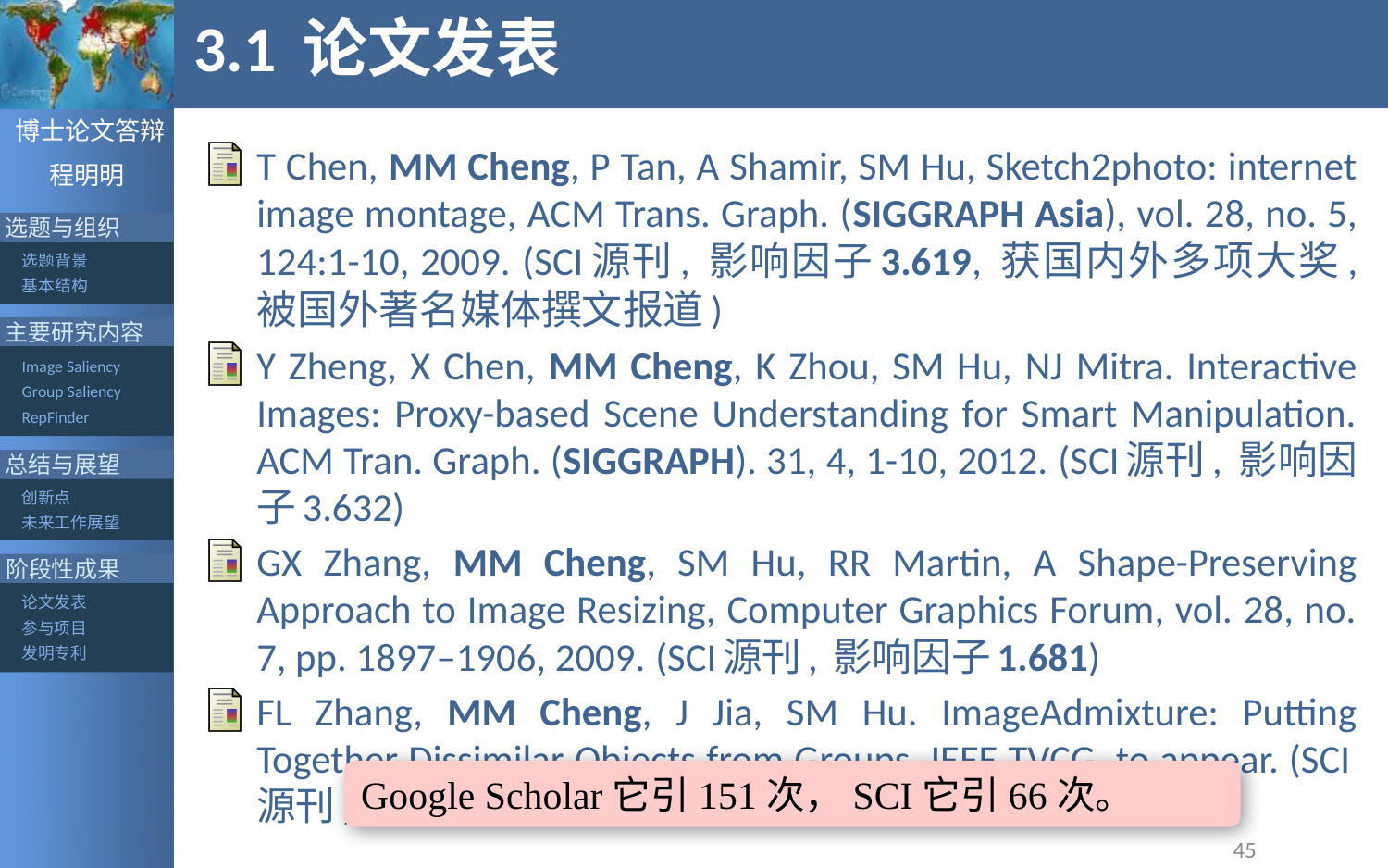

# 3.1 论文发表

T Chen, MM Cheng, P Tan, A Shamir, SM Hu, Sketch2photo: internet image montage, ACM Trans. Graph. (SIGGRAPH Asia), vol. 28, no. 5, 124:1-10, 2009. (SCI源刊, 影响因子3.619, 获国内外多项大奖, 被国外著名媒体撰文报道)
Y Zheng, X Chen, MM Cheng, K Zhou, SM Hu, NJ Mitra. Interactive Images: Proxy-based Scene Understanding for Smart Manipulation. ACM Tran. Graph. (SIGGRAPH). 31, 4, 1-10, 2012. (SCI源刊, 影响因子3.632)
GX Zhang, MM Cheng, SM Hu, RR Martin, A Shape-Preserving Approach to Image Resizing, Computer Graphics Forum, vol. 28, no. 7, pp. 1897–1906, 2009. (SCI源刊, 影响因子1.681)
FL Zhang, MM Cheng, J Jia, SM Hu. ImageAdmixture: Putting Together Dissimilar Objects from Groups. IEEE TVCG, to appear. (SCI源刊, 影响因子1.922)

Google Scholar它引151次，SCI它引66次。
45